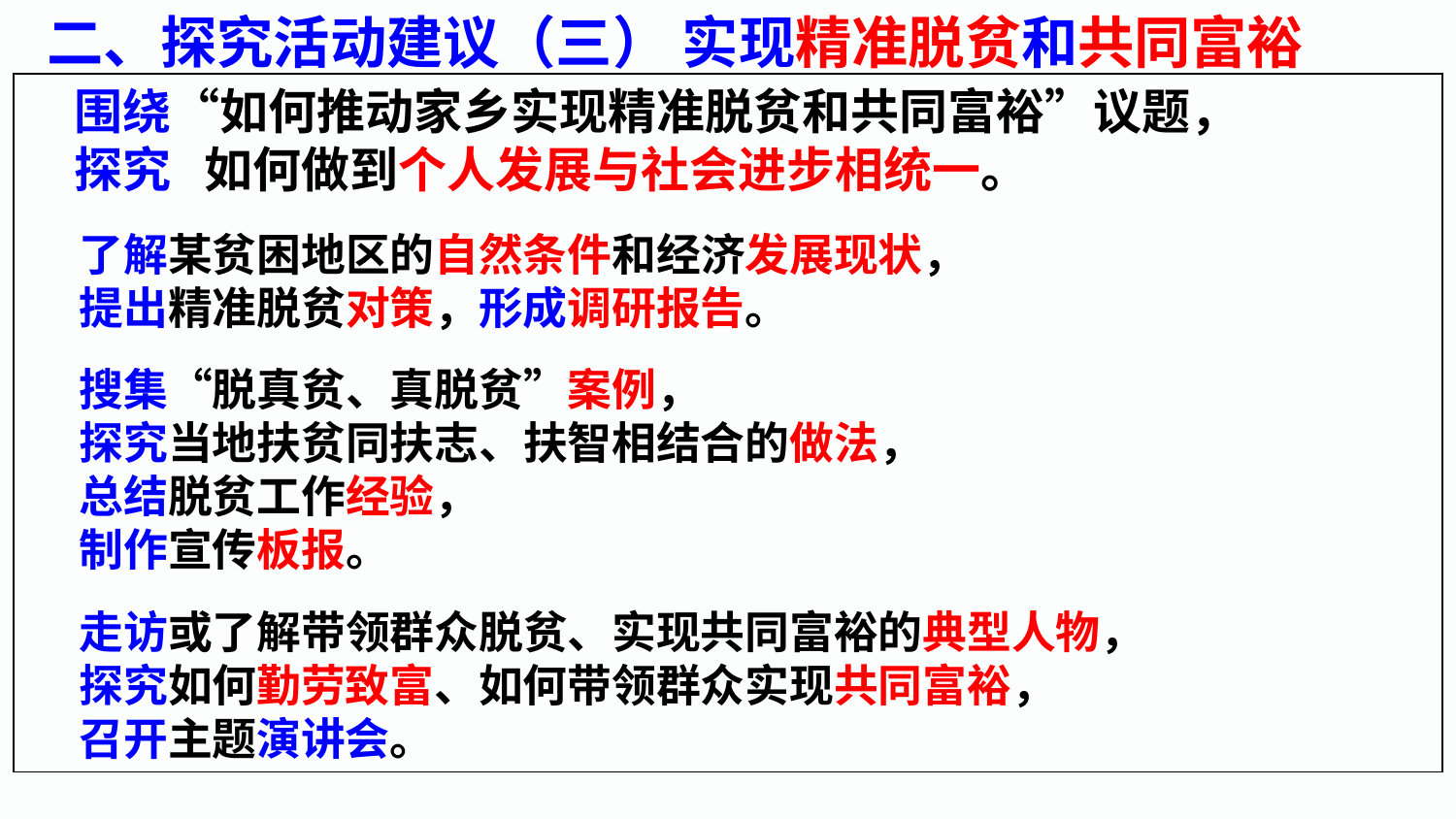

二、探究活动建议（三） 实现精准脱贫和共同富裕
    围绕“如何推动家乡实现精准脱贫和共同富裕”议题，
    探究   如何做到个人发展与社会进步相统一。

    了解某贫困地区的自然条件和经济发展现状，
    提出精准脱贫对策，形成调研报告。

    搜集“脱真贫、真脱贫”案例，
    探究当地扶贫同扶志、扶智相结合的做法，
    总结脱贫工作经验，
    制作宣传板报。

    走访或了解带领群众脱贫、实现共同富裕的典型人物，
    探究如何勤劳致富、如何带领群众实现共同富裕，
    召开主题演讲会。